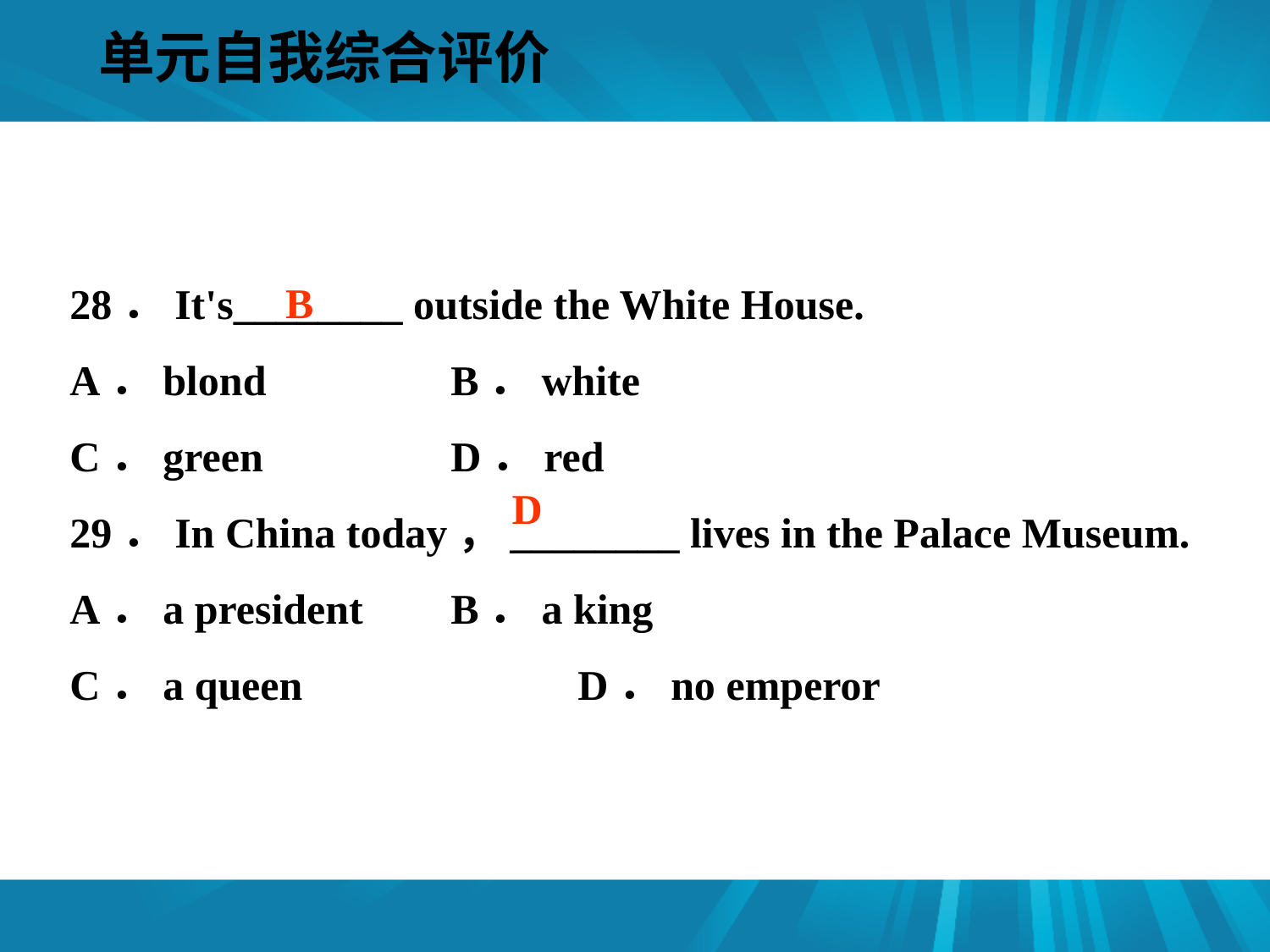

单元自我综合评价
#
28．It's________ outside the White House.
A．blond  		B．white
C．green  		D．red
29．In China today，________ lives in the Palace Museum.
A．a president  	B．a king
C．a queen  		D．no emperor
B
D